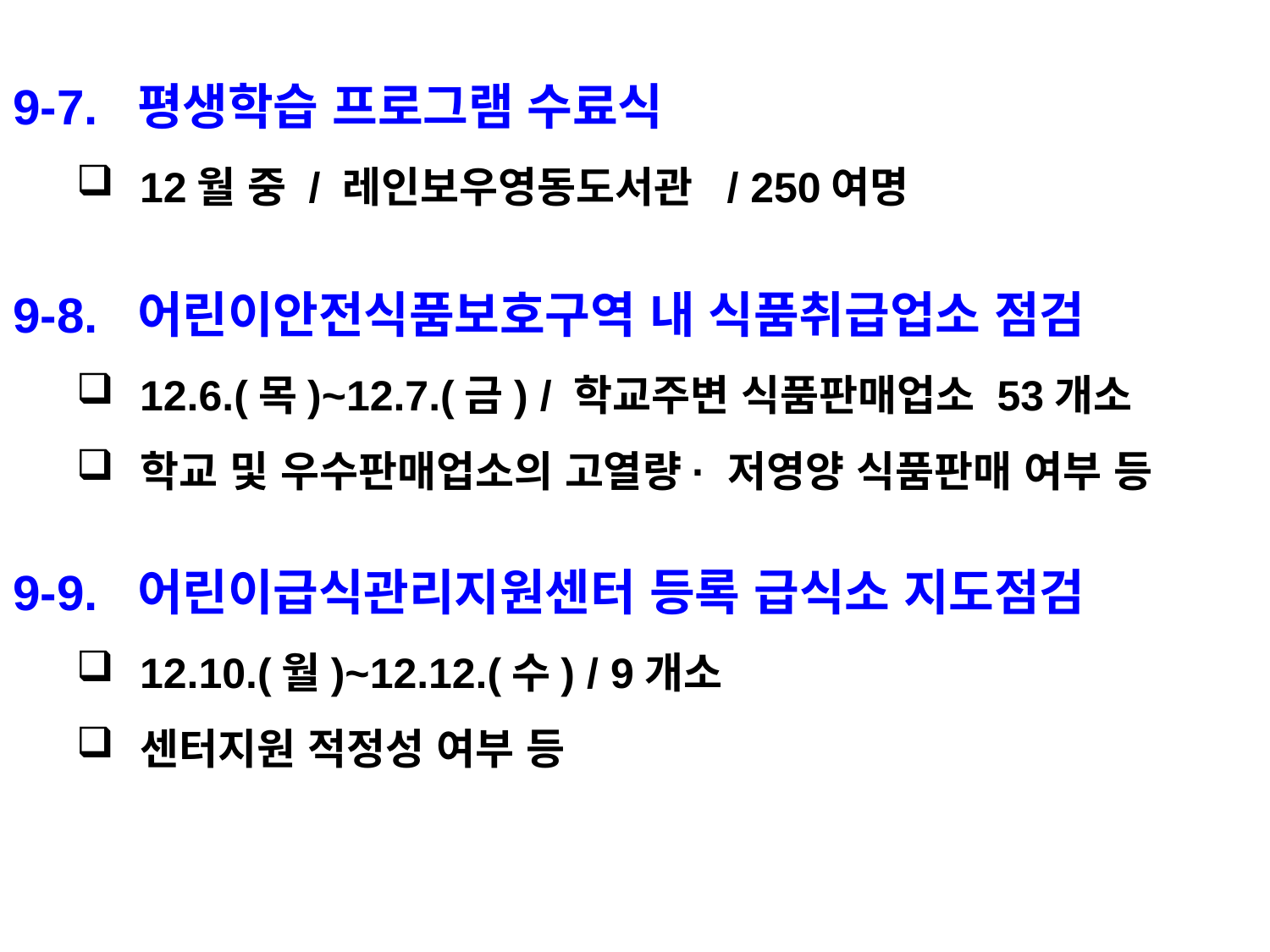

9-7.  평생학습 프로그램 수료식
12월 중 / 레인보우영동도서관  / 250여명

9-8.  어린이안전식품보호구역 내 식품취급업소 점검
12.6.(목)~12.7.(금) / 학교주변 식품판매업소 53개소
학교 및 우수판매업소의 고열량· 저영양 식품판매 여부 등

9-9.  어린이급식관리지원센터 등록 급식소 지도점검
12.10.(월)~12.12.(수) / 9개소
센터지원 적정성 여부 등